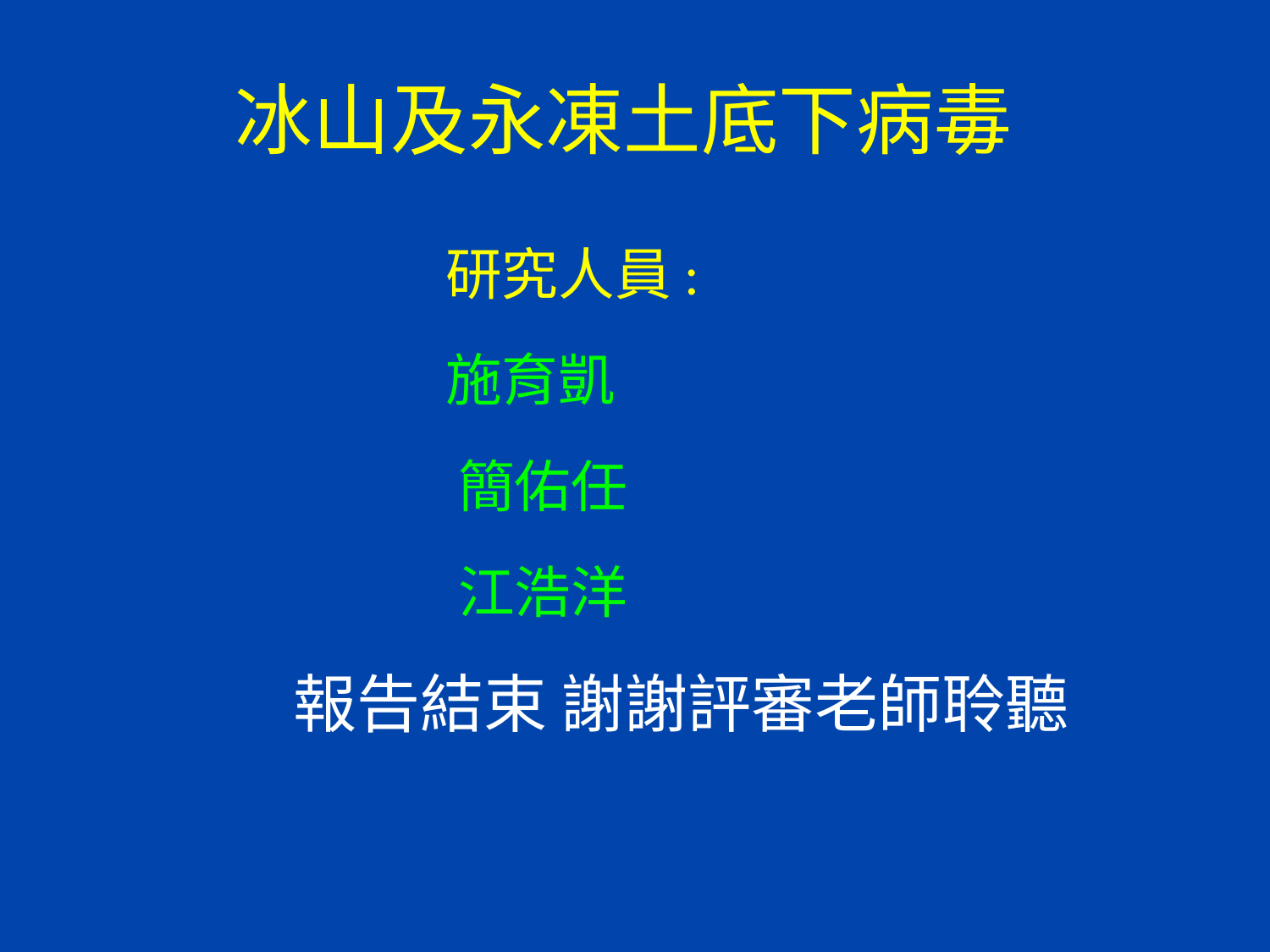

# 冰山及永凍土底下病毒
                            研究人員:
                            施育凱
                             簡佑任
                             江浩洋
                報告結束 謝謝評審老師聆聽